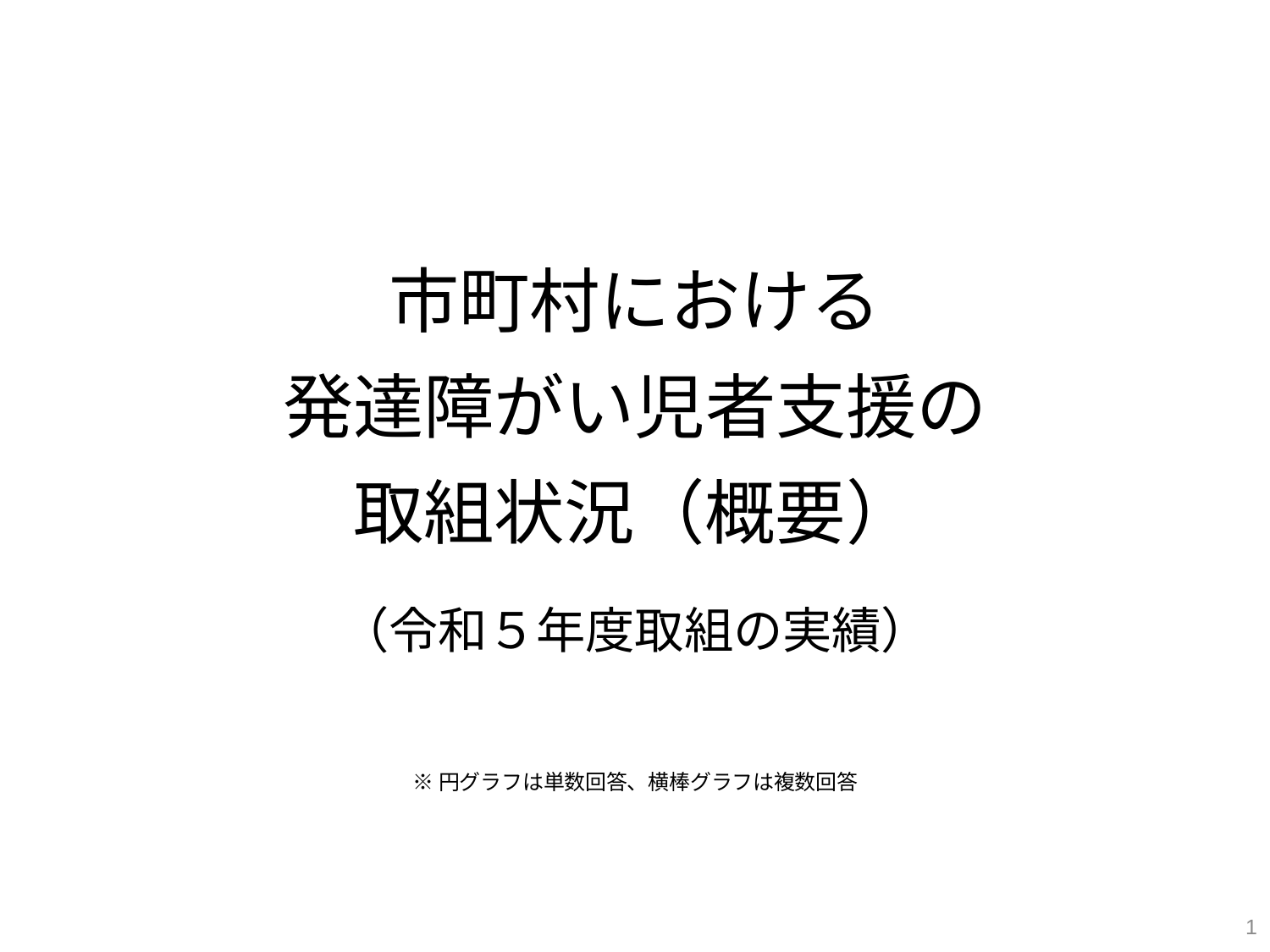

# 市町村における 発達障がい児者支援の 取組状況（概要） （令和５年度取組の実績）
※円グラフは単数回答、横棒グラフは複数回答
1